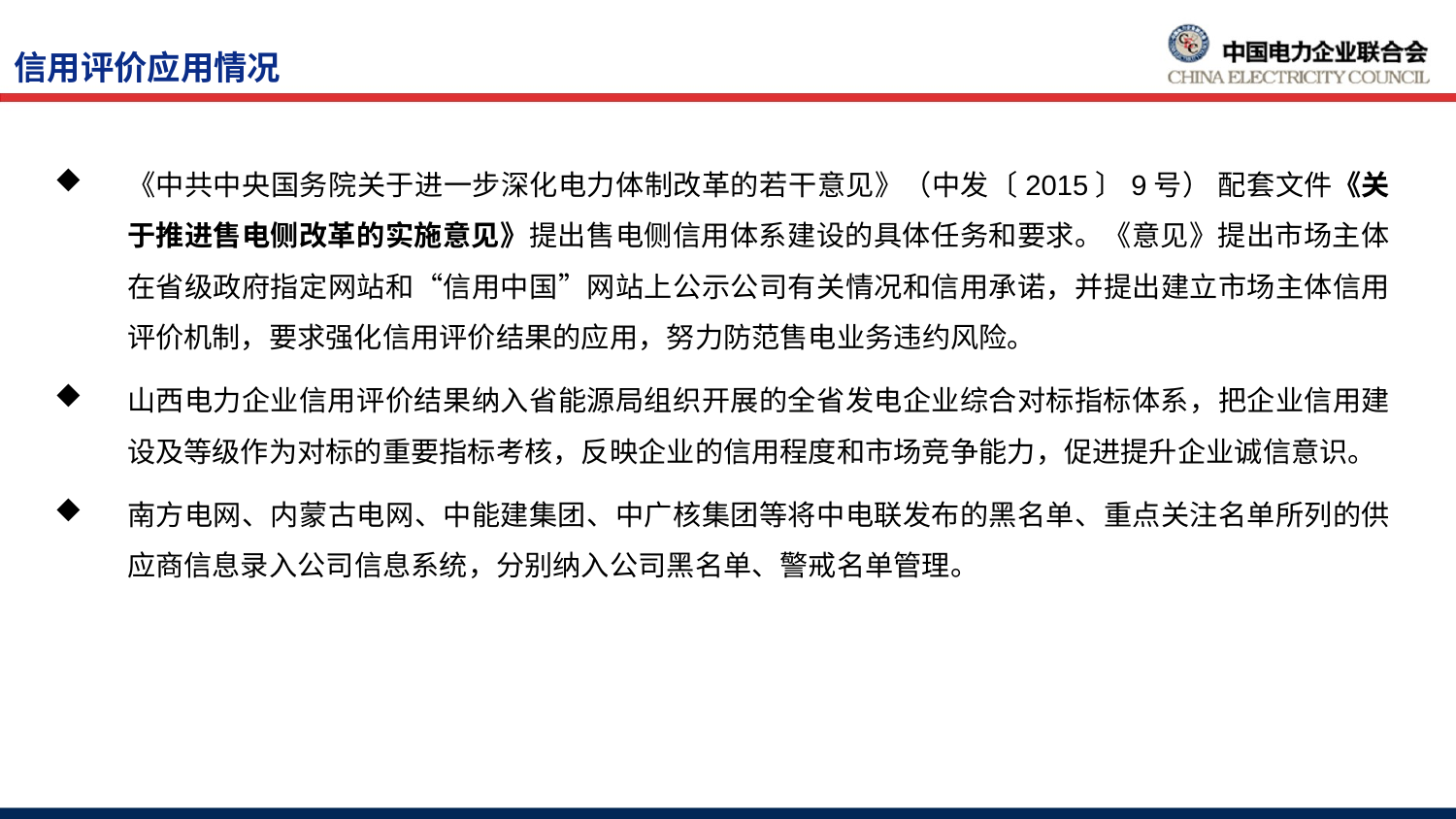

信用评价应用情况

《中共中央国务院关于进一步深化电力体制改革的若干意见》（中发〔2015〕9号） 配套文件《关于推进售电侧改革的实施意见》提出售电侧信用体系建设的具体任务和要求。《意见》提出市场主体在省级政府指定网站和“信用中国”网站上公示公司有关情况和信用承诺，并提出建立市场主体信用评价机制，要求强化信用评价结果的应用，努力防范售电业务违约风险。
山西电力企业信用评价结果纳入省能源局组织开展的全省发电企业综合对标指标体系，把企业信用建设及等级作为对标的重要指标考核，反映企业的信用程度和市场竞争能力，促进提升企业诚信意识。
南方电网、内蒙古电网、中能建集团、中广核集团等将中电联发布的黑名单、重点关注名单所列的供应商信息录入公司信息系统，分别纳入公司黑名单、警戒名单管理。